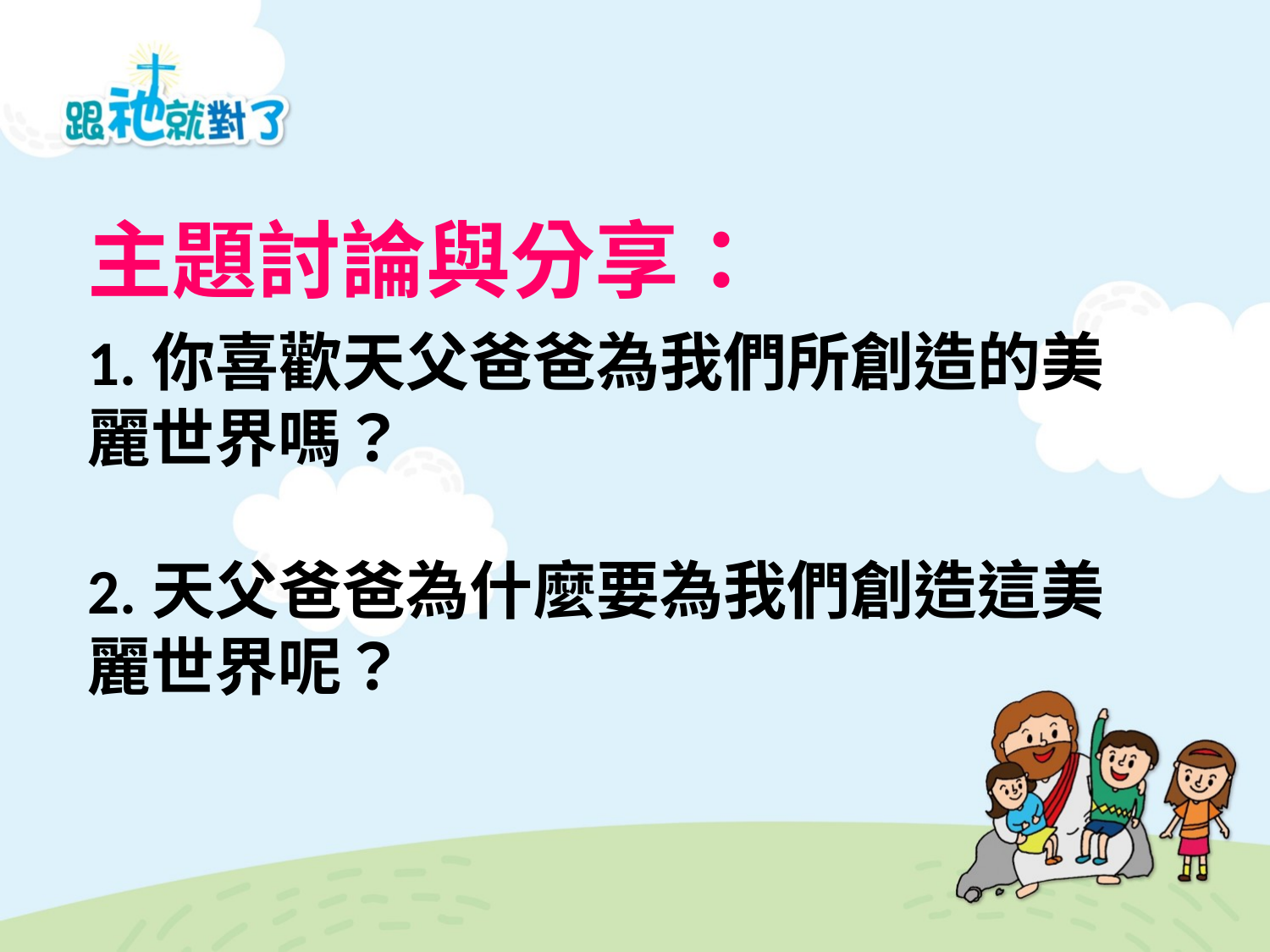

主題討論與分享：
1.你喜歡天父爸爸為我們所創造的美麗世界嗎？

2.天父爸爸為什麼要為我們創造這美麗世界呢？